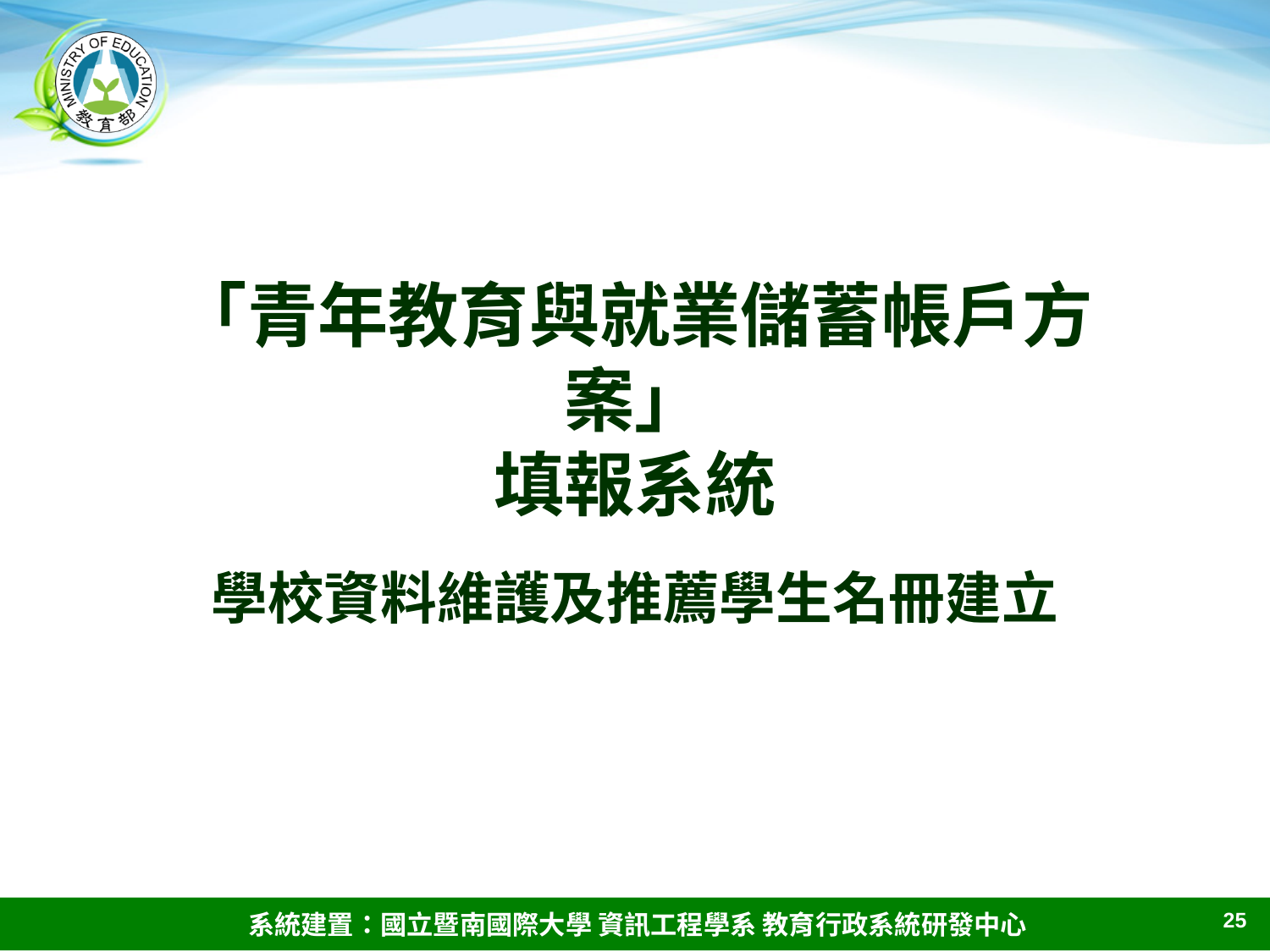

# 「青年教育與就業儲蓄帳戶方案」 填報系統
學校資料維護及推薦學生名冊建立
25